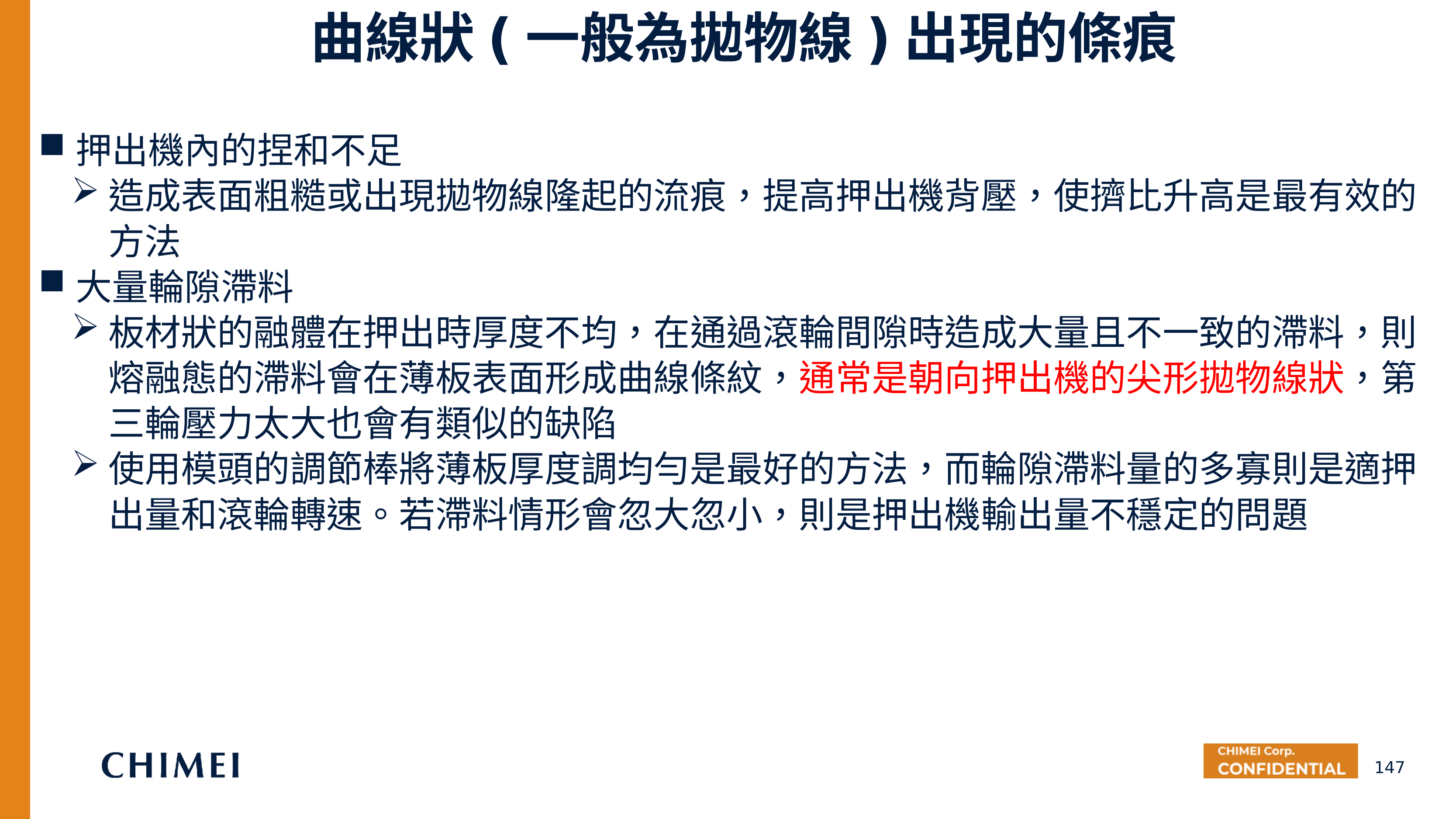

曲線狀(一般為拋物線)出現的條痕
押出機內的捏和不足
造成表面粗糙或出現拋物線隆起的流痕，提高押出機背壓，使擠比升高是最有效的方法
大量輪隙滯料
板材狀的融體在押出時厚度不均，在通過滾輪間隙時造成大量且不一致的滯料，則熔融態的滯料會在薄板表面形成曲線條紋，通常是朝向押出機的尖形拋物線狀，第三輪壓力太大也會有類似的缺陷
使用模頭的調節棒將薄板厚度調均勻是最好的方法，而輪隙滯料量的多寡則是適押出量和滾輪轉速。若滯料情形會忽大忽小，則是押出機輸出量不穩定的問題
147